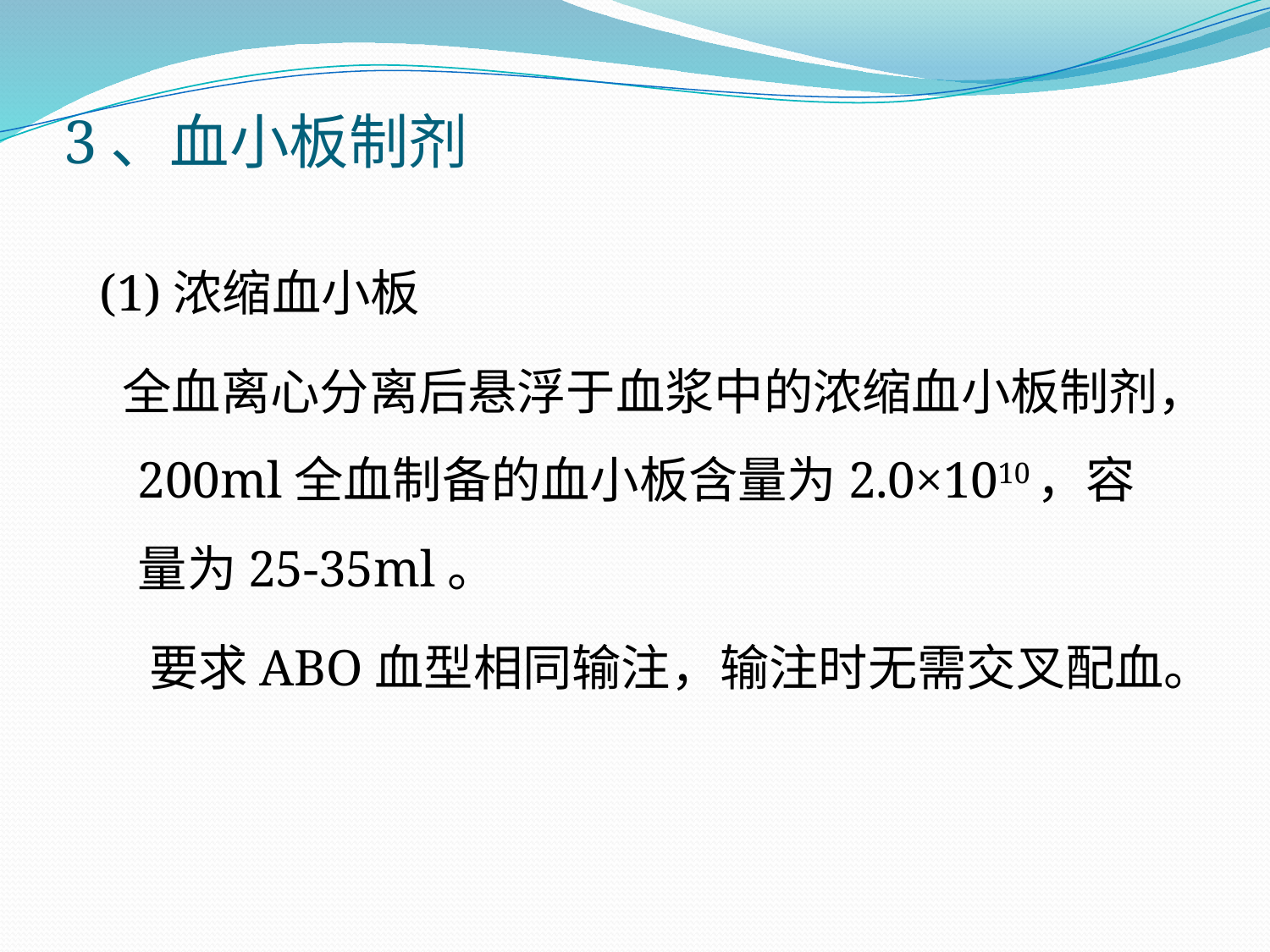

# 3、血小板制剂
(1)浓缩血小板
 全血离心分离后悬浮于血浆中的浓缩血小板制剂，200ml全血制备的血小板含量为2.0×1010，容量为25-35ml。
　要求ABO血型相同输注，输注时无需交叉配血。